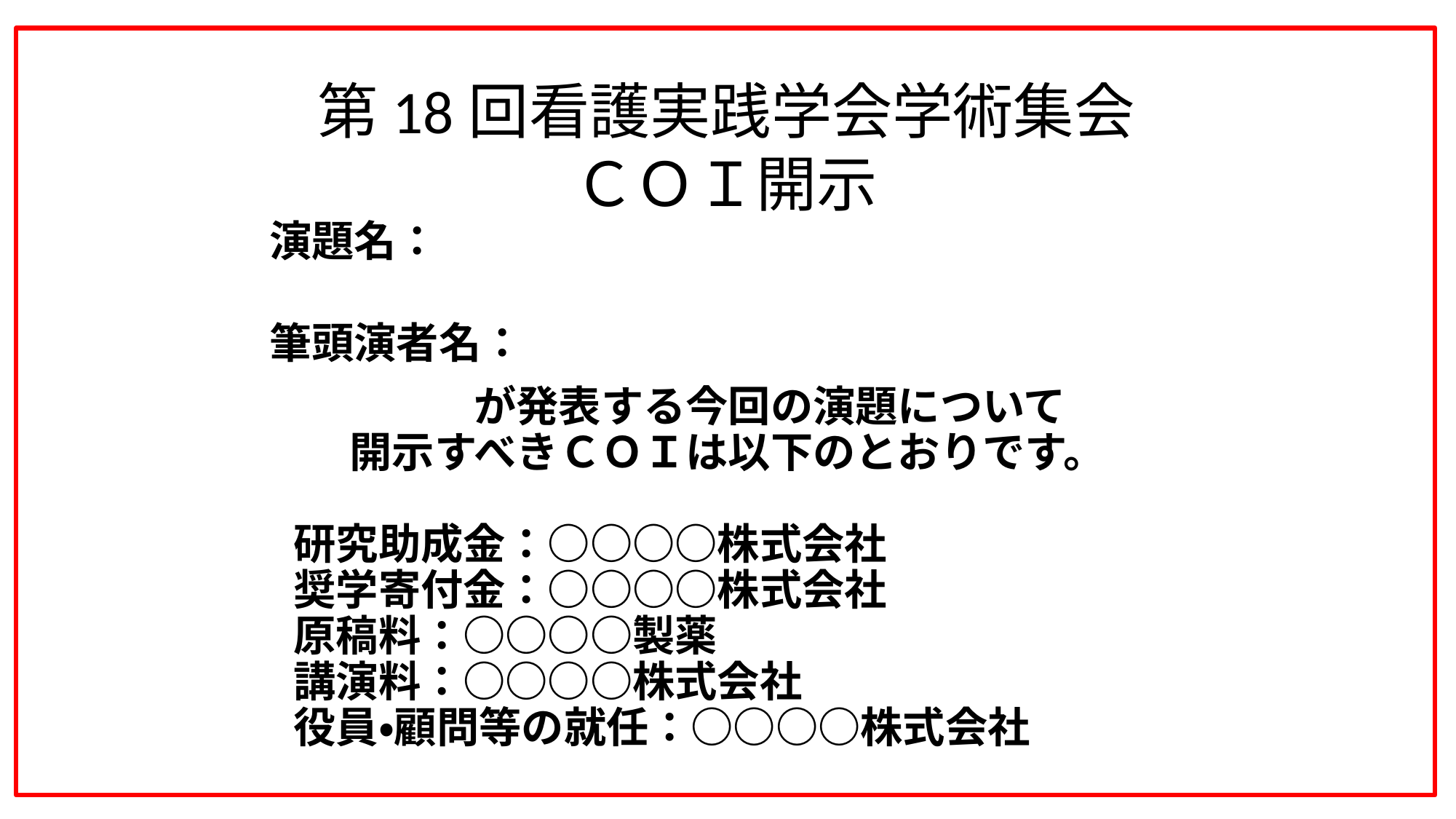

第18回看護実践学会学術集会
ＣＯＩ開示
演題名：

筆頭演者名：
　私が発表する今回の演題について
開示すべきＣＯＩは以下のとおりです。

　研究助成金：○○○○株式会社
　奨学寄付金：○○○○株式会社
　原稿料：○○○○製薬
　講演料：○○○○株式会社
　役員・顧問等の就任：○○○○株式会社